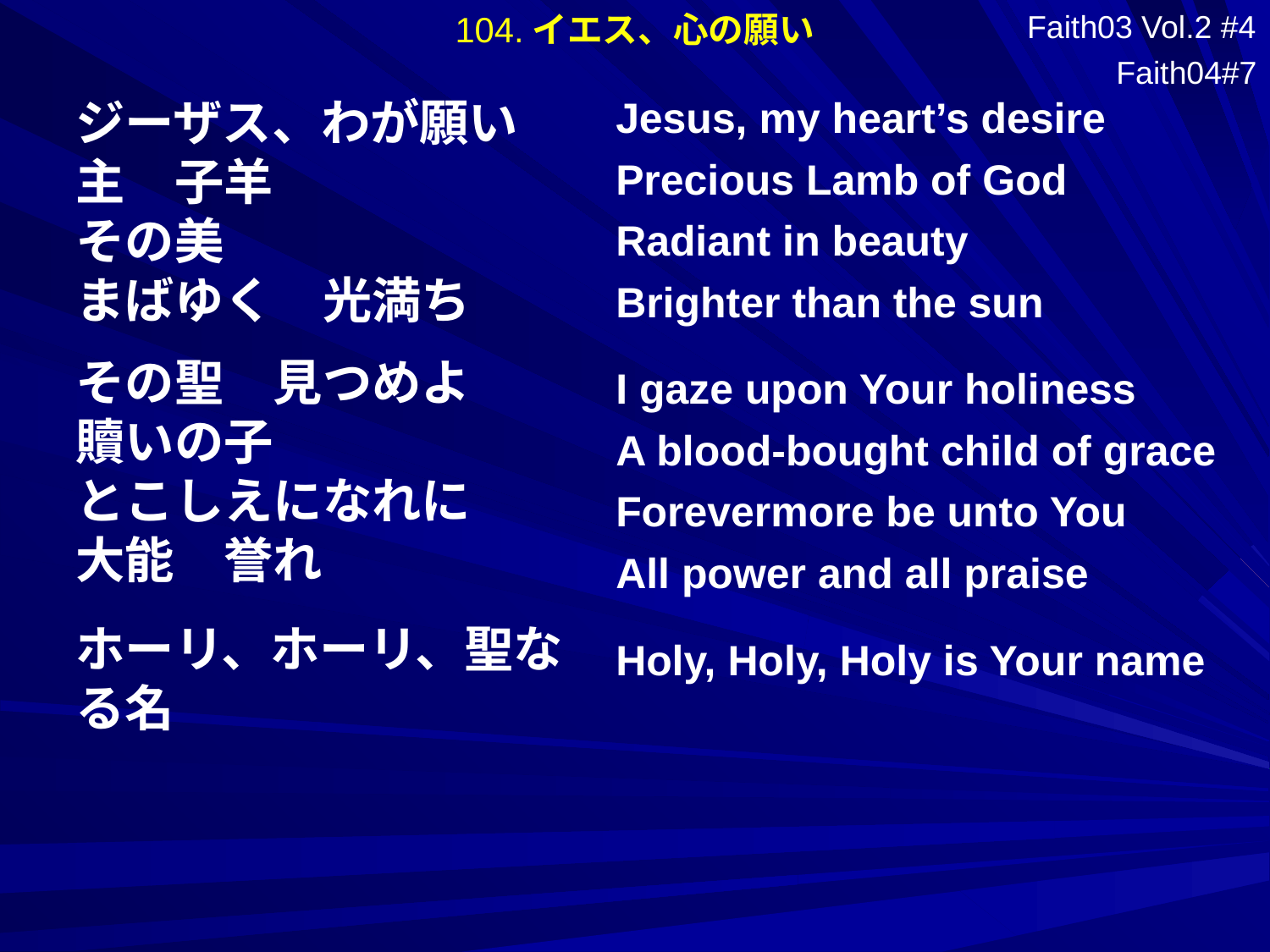

104.イエス、心の願い
Faith03 Vol.2 #4
Faith04#7
ジーザス、わが願い
主　子羊
その美
まばゆく　光満ち

その聖　見つめよ
贖いの子
とこしえになれに
大能　誉れ

ホーリ、ホーリ、聖なる名
Jesus, my heart’s desire
Precious Lamb of God
Radiant in beauty
Brighter than the sun

I gaze upon Your holiness
A blood-bought child of grace
Forevermore be unto You
All power and all praise

Holy, Holy, Holy is Your name